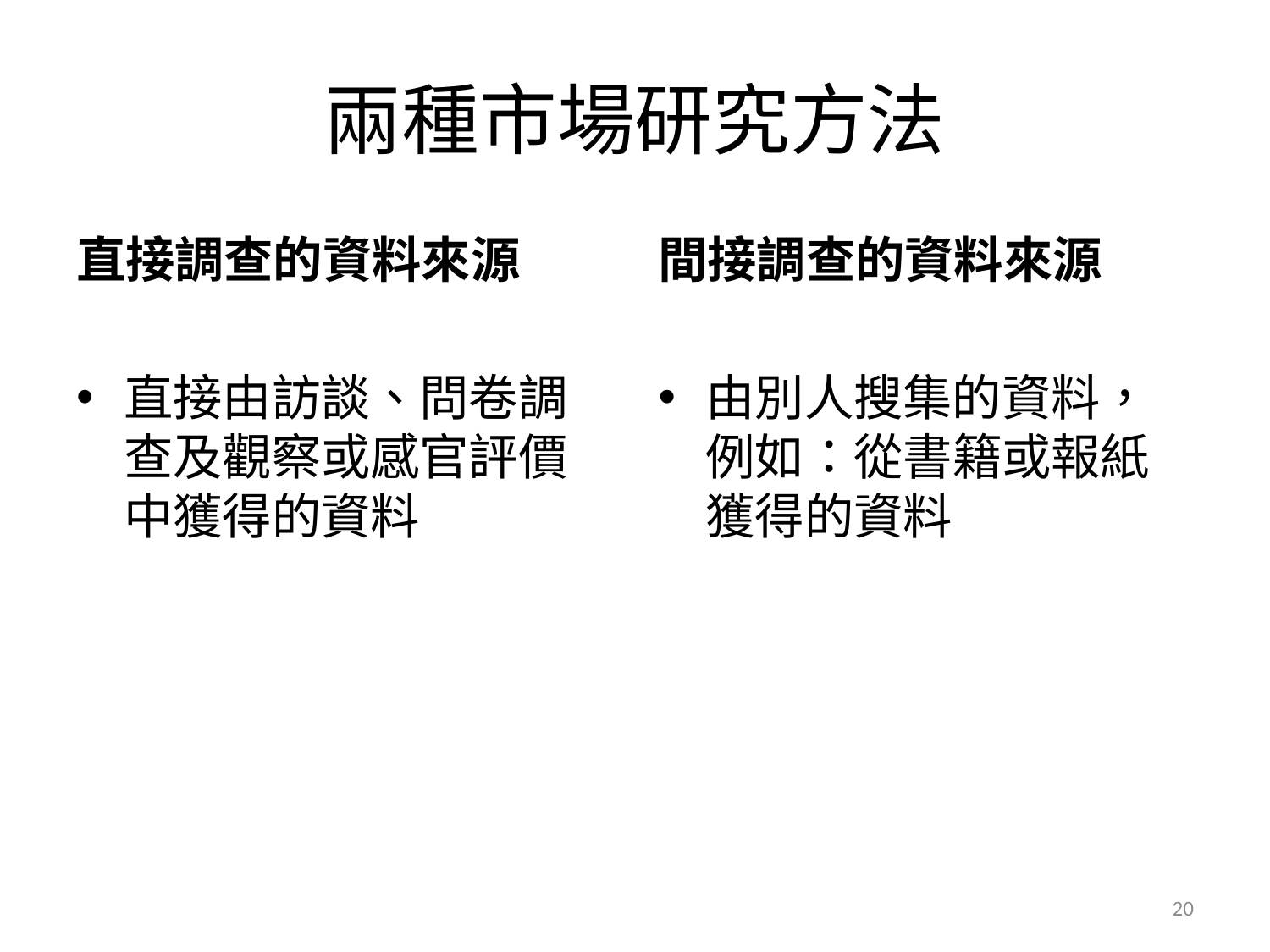

# 兩種市場研究方法
直接調查的資料來源

直接由訪談、問卷調查及觀察或感官評價中獲得的資料
間接調查的資料來源

由別人搜集的資料，例如：從書籍或報紙獲得的資料
20